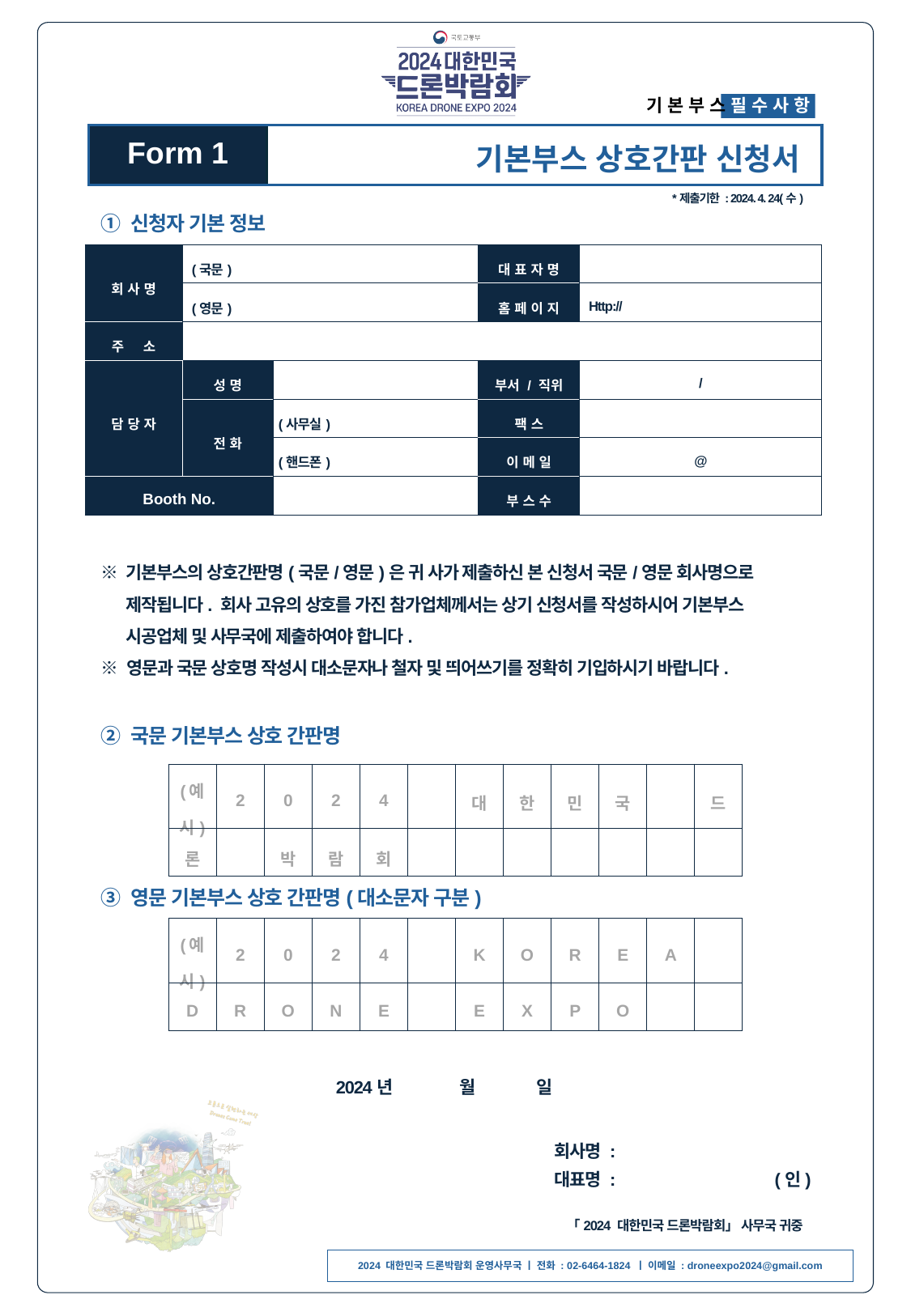

기 본 부 스 필 수 사 항

기본부스 상호간판 신청서
Form 1
*제출기한 : 2024. 4. 24(수)
① 신청자 기본 정보
| 회 사 명 | (국문) |  | 대 표 자 명 |  |
| --- | --- | --- | --- | --- |
|  | (영문) |  | 홈 페 이 지 | Http:// |
| 주 소 |  |  |  |  |
| 담 당 자 | 성 명 |  | 부서 / 직위 | / |
|  | 전 화 | (사무실) | 팩 스 |  |
|  |  | (핸드폰) | 이 메 일 | @ |
| Booth No. |  |  | 부 스 수 |  |
※ 기본부스의 상호간판명(국문/영문)은 귀 사가 제출하신 본 신청서 국문/영문 회사명으로
     제작됩니다. 회사 고유의 상호를 가진 참가업체께서는 상기 신청서를 작성하시어 기본부스
     시공업체 및 사무국에 제출하여야 합니다.
※ 영문과 국문 상호명 작성시 대소문자나 철자 및 띄어쓰기를 정확히 기입하시기 바랍니다.
② 국문 기본부스 상호 간판명
| (예시) | 2 | 0 | 2 | 4 |  | 대 | 한 | 민 | 국 |  | 드 |
| --- | --- | --- | --- | --- | --- | --- | --- | --- | --- | --- | --- |
| 론 |  | 박 | 람 | 회 |  |  |  |  |  |  |  |
③ 영문 기본부스 상호 간판명(대소문자 구분)
| (예시) | 2 | 0 | 2 | 4 |  | K | O | R | E | A |  |
| --- | --- | --- | --- | --- | --- | --- | --- | --- | --- | --- | --- |
| D | R | O | N | E |  | E | X | P | O |  |  |
2024년
월
일
회사명 :
대표명 :
(인)
「2024 대한민국 드론박람회」 사무국 귀중
2024 대한민국 드론박람회 운영사무국 ㅣ 전화 : 02-6464-1824 ㅣ 이메일 : droneexpo2024@gmail.com